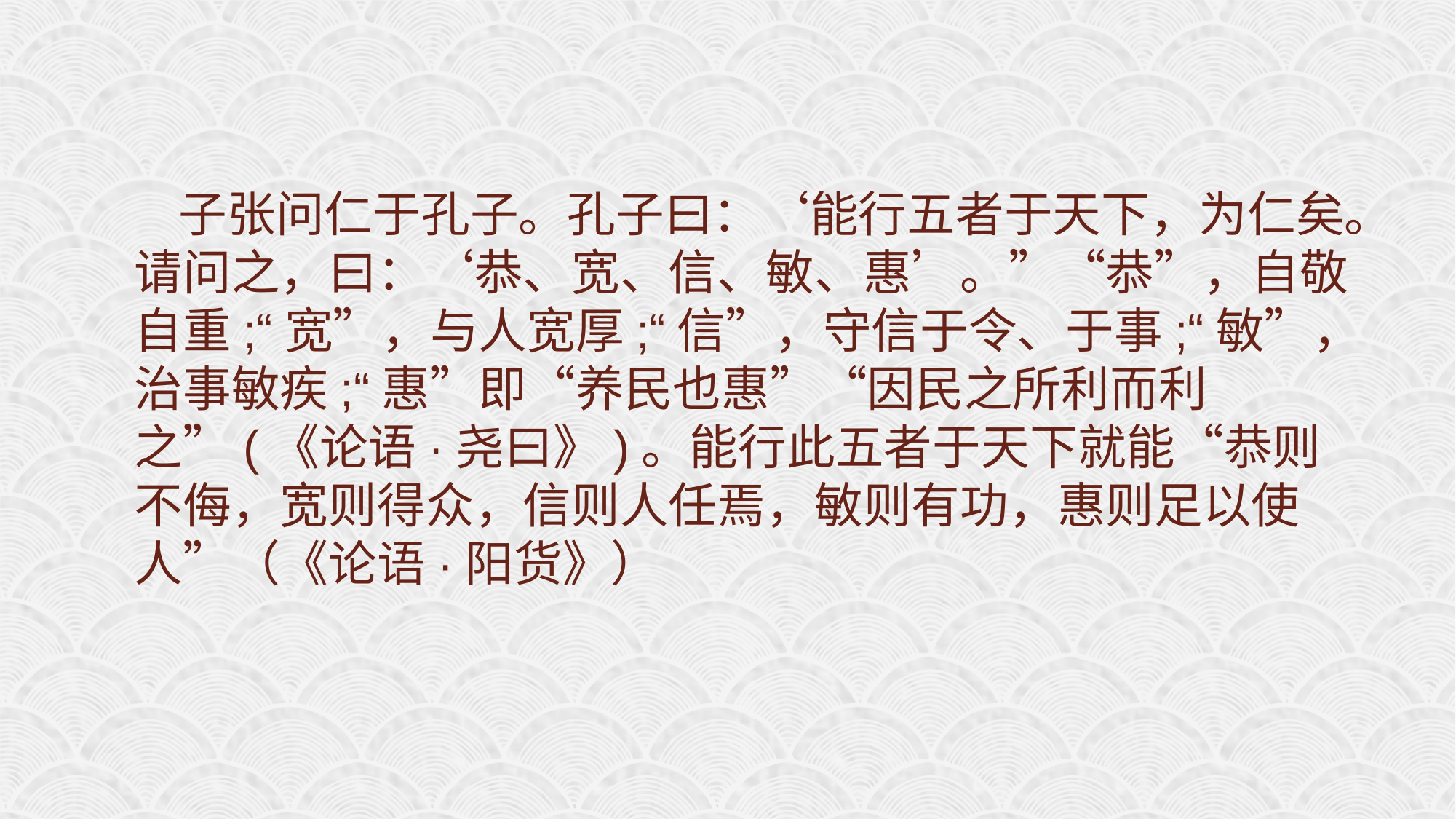

子张问仁于孔子。孔子曰：‘能行五者于天下，为仁矣。请问之，曰：‘恭、宽、信、敏、惠’。”“恭”，自敬自重;“宽”，与人宽厚;“信”，守信于令、于事;“敏”，治事敏疾;“惠”即“养民也惠”“因民之所利而利之”(《论语·尧曰》)。能行此五者于天下就能“恭则不侮，宽则得众，信则人任焉，敏则有功，惠则足以使人”（《论语·阳货》）